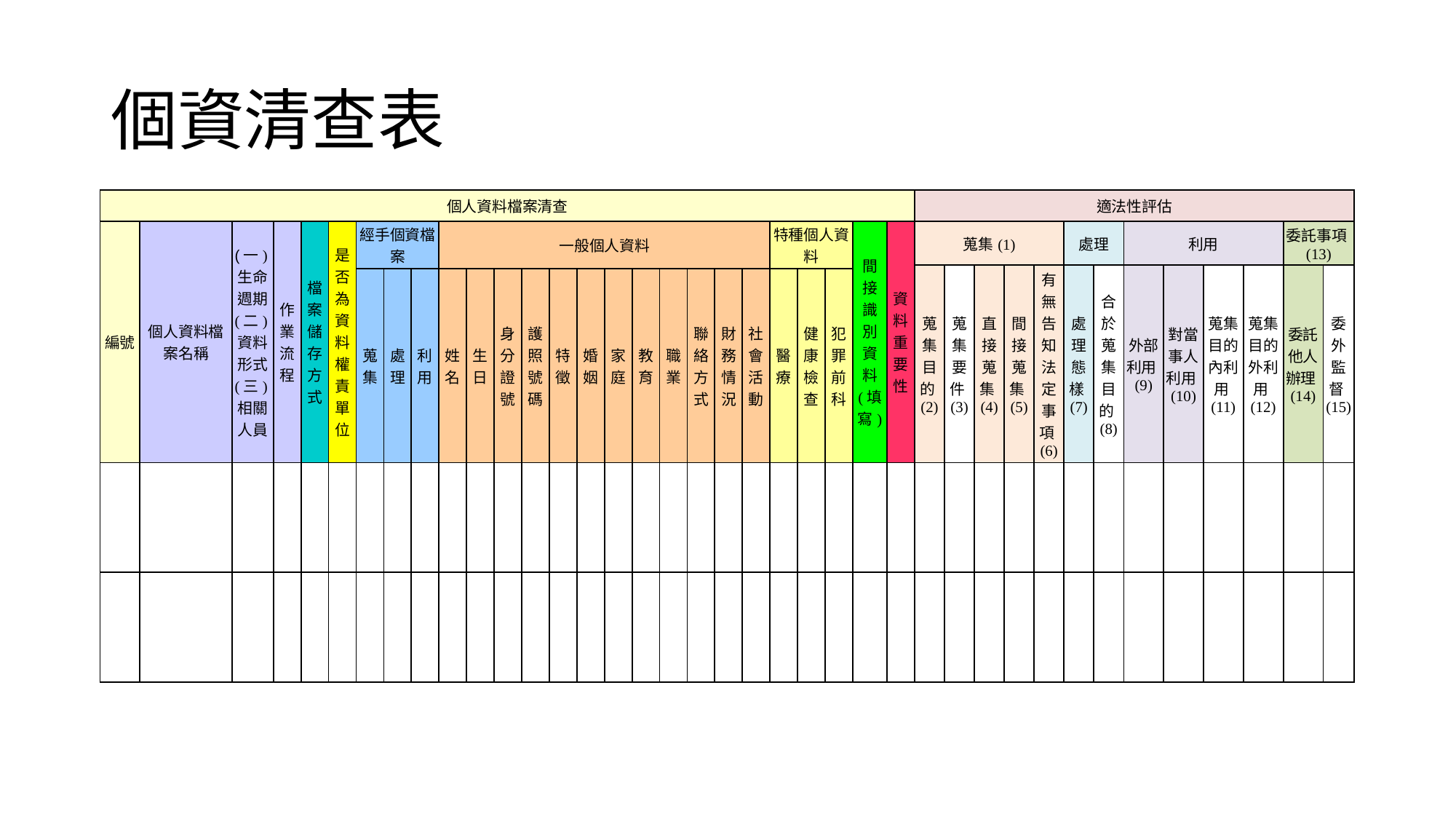

# 個資清查表
| 個人資料檔案清查 |  |  |  |  |  |  |  |  |  |  |  |  |  |  |  |  |  |  |  |  |  |  |  |  |  | 適法性評估 |  |  |  |  |  |  |  |  |  |  |  |  |
| --- | --- | --- | --- | --- | --- | --- | --- | --- | --- | --- | --- | --- | --- | --- | --- | --- | --- | --- | --- | --- | --- | --- | --- | --- | --- | --- | --- | --- | --- | --- | --- | --- | --- | --- | --- | --- | --- | --- |
| 編號 | 個人資料檔案名稱 | (一)生命週期 (二)資料形式 (三)相關人員 | 作業流程 | 檔案儲存方式 | 是否為 資料權責單位 | 經手個資檔案 |  |  | 一般個人資料 |  |  |  |  |  |  |  |  |  |  |  | 特種個人資料 |  |  | 間接識別資料 (填寫) | 資料 重要性 | 蒐集(1) |  |  |  |  | 處理 |  | 利用 |  |  |  | 委託事項(13) |  |
|  |  |  |  |  |  |  |  |  |  |  |  |  |  |  |  |  |  |  |  |  |  |  |  |  |  | 蒐集目的(2) | 蒐集要件(3) | 直接蒐集(4) | 間接蒐集(5) | 有無告知法定事項(6) | 處理態樣(7) | 合於蒐集目的(8) | 外部利用(9) | 對當事人利用(10) | 蒐集目的內利用(11) | 蒐集目的外利用(12) | 委託他人辦理(14) | 委外監督(15) |
|  |  |  |  |  |  | 蒐集 | 處理 | 利用 | 姓名 | 生日 | 身分 證號 | 護照 號碼 | 特徵 | 婚姻 | 家庭 | 教育 | 職業 | 聯絡 方式 | 財務 情況 | 社會 活動 | 醫療 | 健康 檢查 | 犯罪 前科 |  |  |  |  |  |  |  |  |  |  |  |  |  |  |  |
|  |  |  |  |  |  |  |  |  |  |  |  |  |  |  |  |  |  |  |  |  |  |  |  |  |  |  |  |  |  |  |  |  |  |  |  |  |  |  |
|  |  |  |  |  |  |  |  |  |  |  |  |  |  |  |  |  |  |  |  |  |  |  |  |  |  |  |  |  |  |  |  |  |  |  |  |  |  |  |